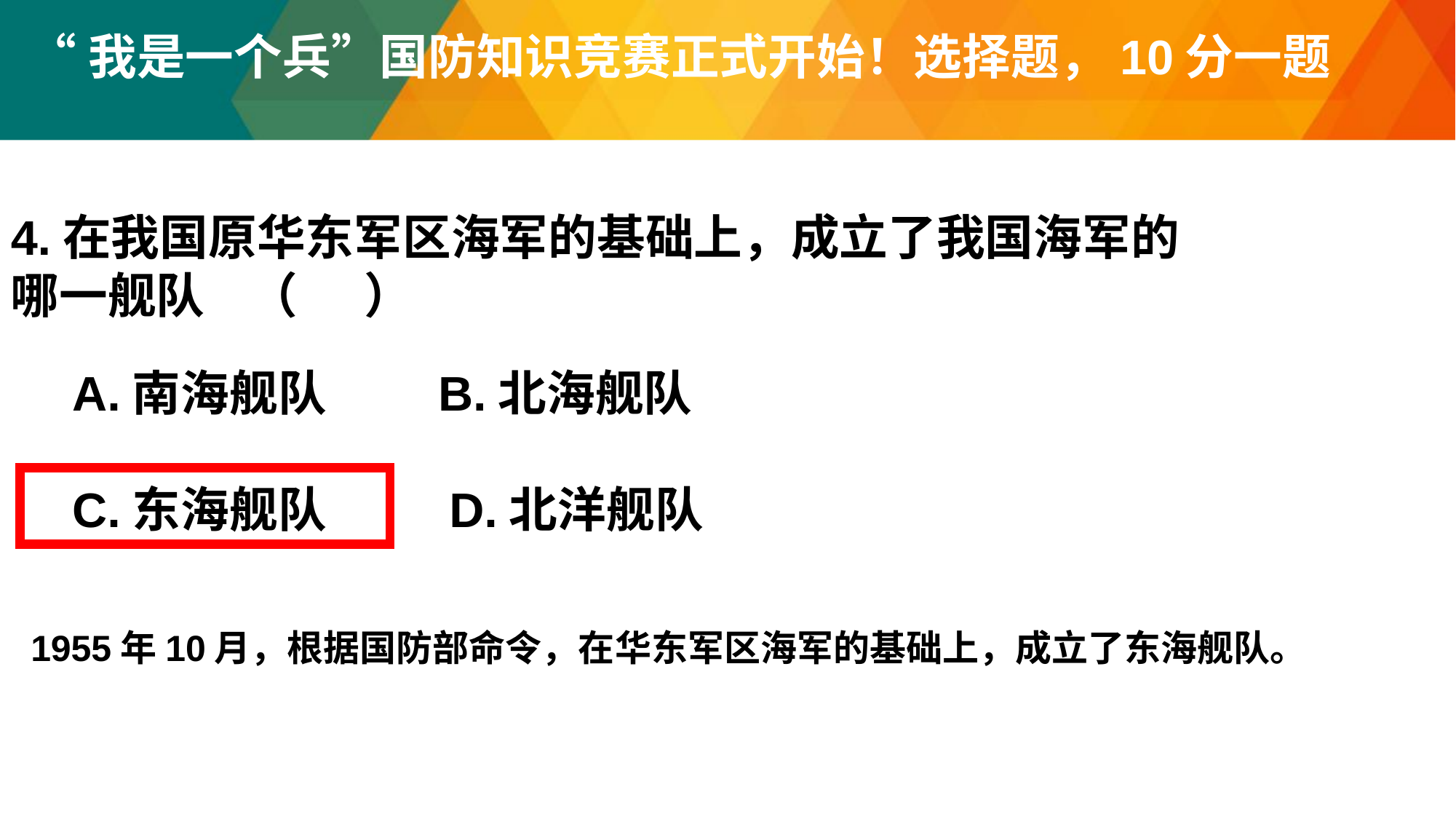

“我是一个兵”国防知识竞赛正式开始！选择题，10分一题

4.在我国原华东军区海军的基础上，成立了我国海军的哪一舰队    （      ）
A.南海舰队         B.北海舰队

C.东海舰队          D.北洋舰队

1955年10月，根据国防部命令，在华东军区海军的基础上，成立了东海舰队。